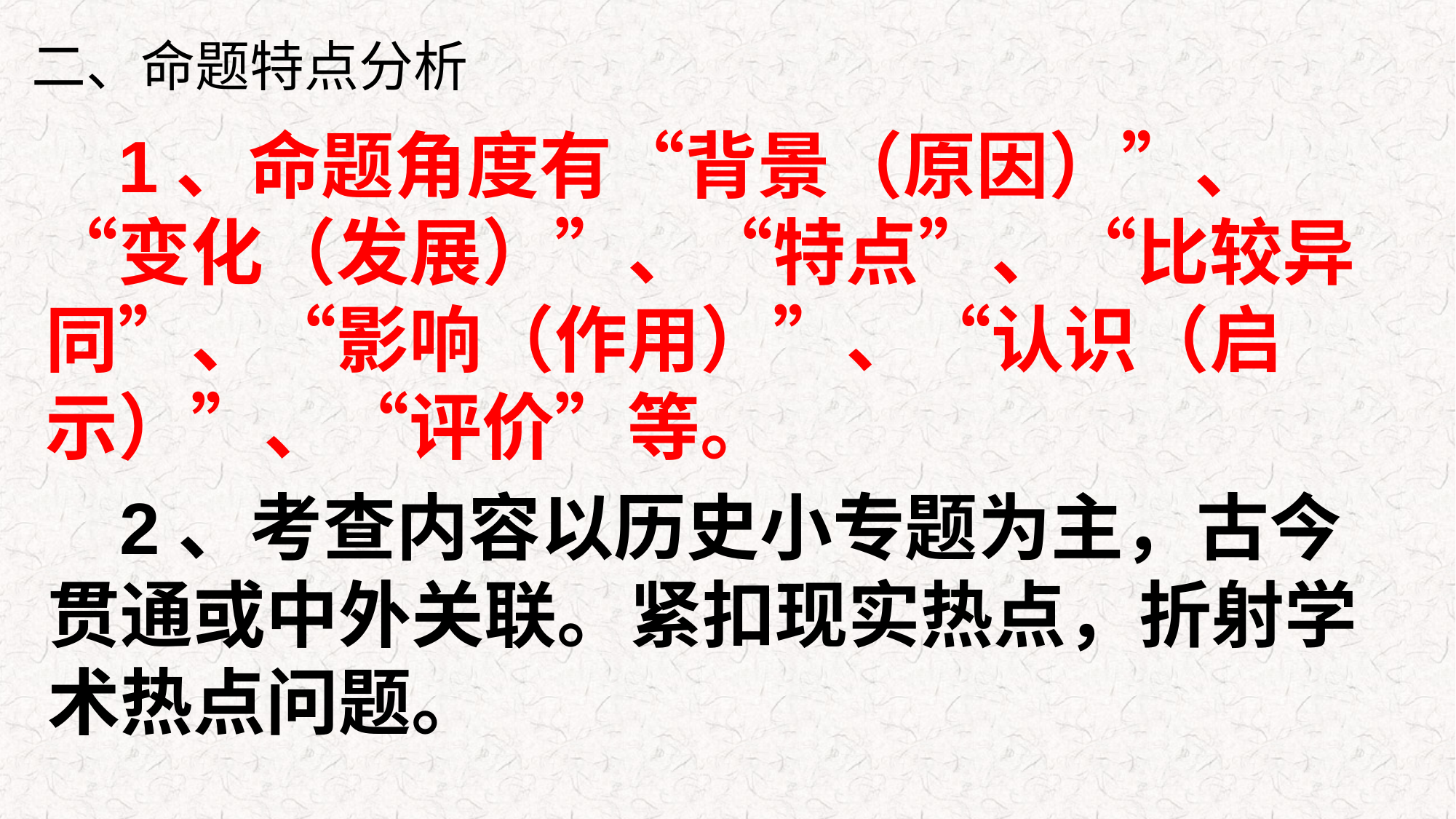

二、命题特点分析
  1、命题角度有“背景（原因）”、“变化（发展）”、“特点”、“比较异同”、“影响（作用）”、“认识（启示）”、“评价”等。
  2、考查内容以历史小专题为主，古今贯通或中外关联。紧扣现实热点，折射学术热点问题。